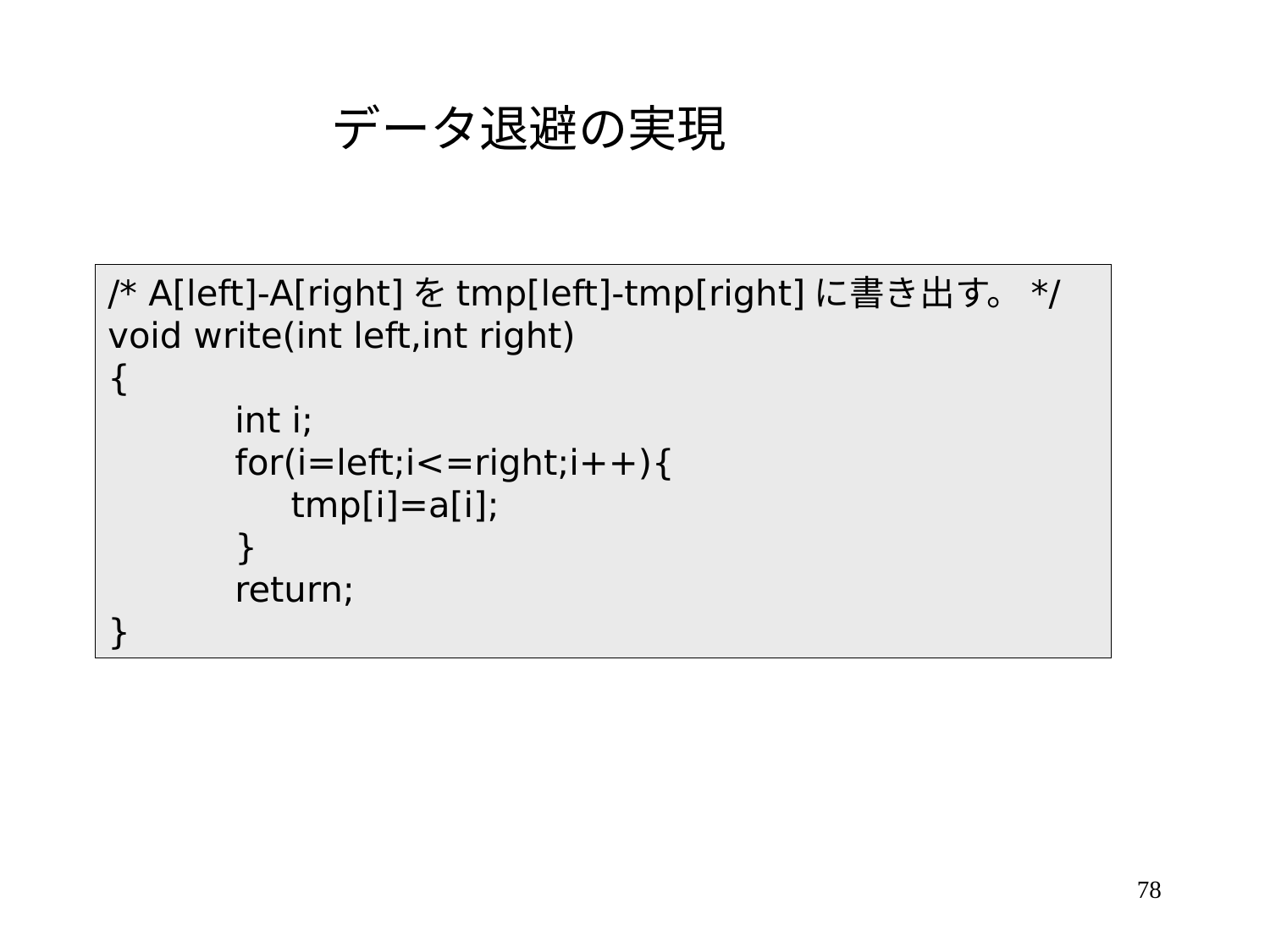

# データ退避の実現
/* A[left]-A[right]をtmp[left]-tmp[right]に書き出す。*/
void write(int left,int right)
{
	int i;
	for(i=left;i<=right;i++){
	     tmp[i]=a[i];
	}
	return;
}
78